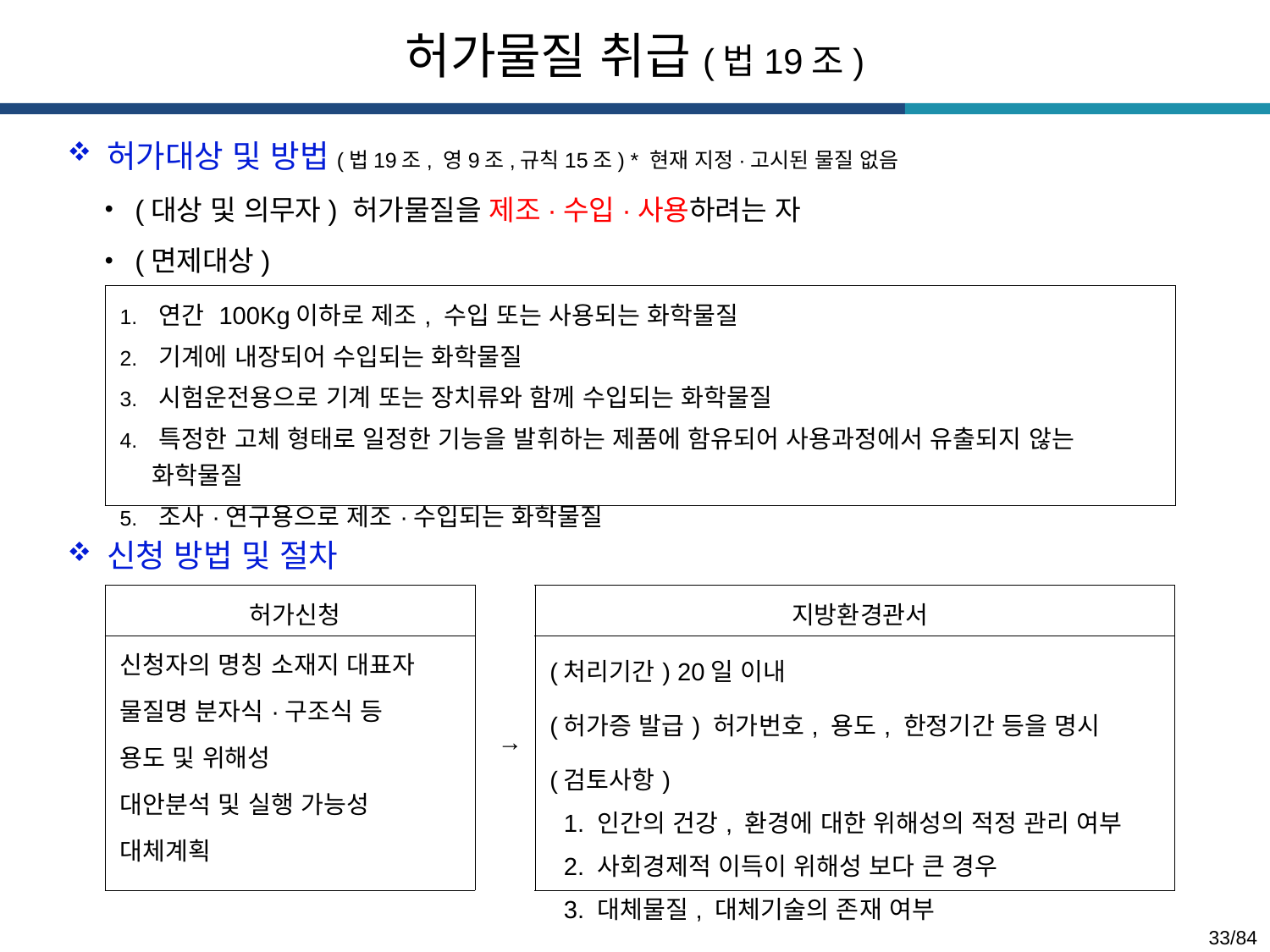

허가물질 취급(법19조)
허가대상 및 방법(법19조, 영9조,규칙15조) * 현재 지정·고시된 물질 없음
(대상 및 의무자) 허가물질을 제조·수입·사용하려는 자
(면제대상)

| 연간 100Kg이하로 제조, 수입 또는 사용되는 화학물질 기계에 내장되어 수입되는 화학물질 시험운전용으로 기계 또는 장치류와 함께 수입되는 화학물질 특정한 고체 형태로 일정한 기능을 발휘하는 제품에 함유되어 사용과정에서 유출되지 않는 화학물질 조사·연구용으로 제조·수입되는 화학물질 |
| --- |
신청 방법 및 절차
| 허가신청 | → | 지방환경관서 |
| --- | --- | --- |
| 신청자의 명칭 소재지 대표자 물질명 분자식·구조식 등 용도 및 위해성 대안분석 및 실행 가능성 대체계획 |  | (처리기간) 20일 이내 (허가증 발급) 허가번호, 용도, 한정기간 등을 명시 (검토사항) 1. 인간의 건강, 환경에 대한 위해성의 적정 관리 여부 2. 사회경제적 이득이 위해성 보다 큰 경우 3. 대체물질, 대체기술의 존재 여부 |